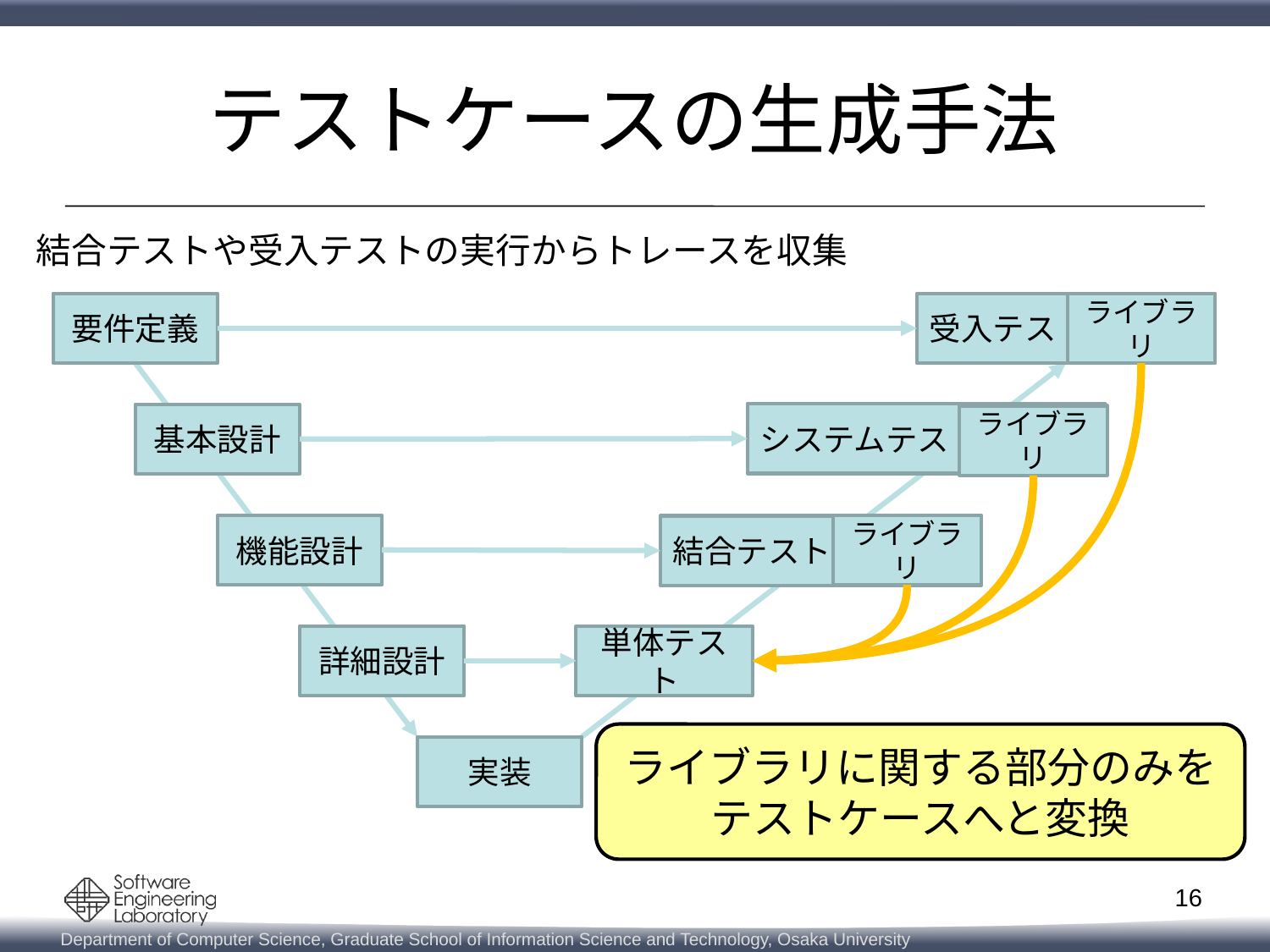

# テストケースの生成手法
結合テストや受入テストの実行からトレースを収集

要件定義
受入テスト
ライブラリ
システムテスト
基本設計
ライブラリ
ライブラリ
機能設計
結合テスト
詳細設計
単体テスト
ライブラリに関する部分のみを
テストケースへと変換
実装
16